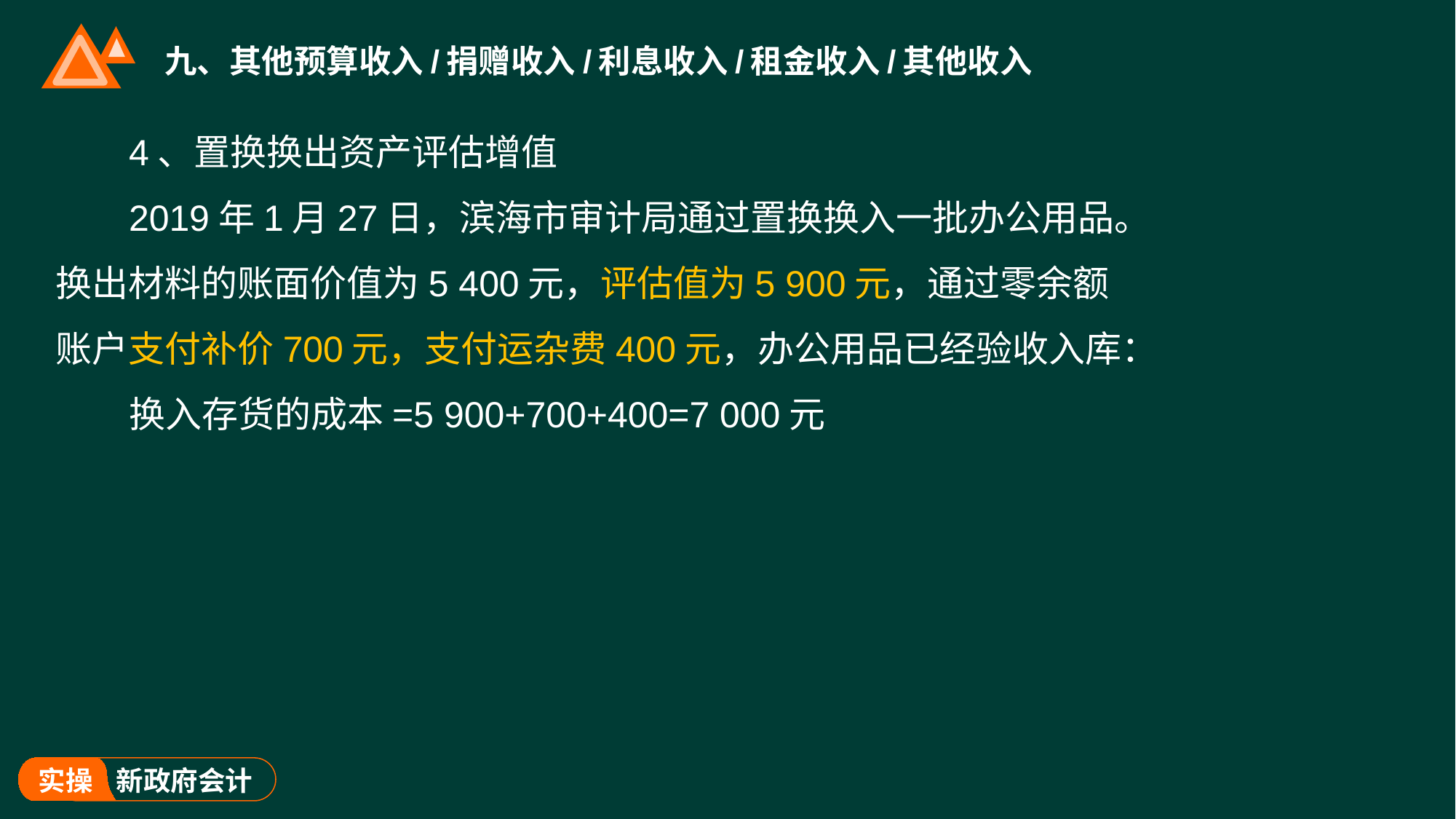

# 九、其他预算收入/捐赠收入/利息收入/租金收入/其他收入
4、置换换出资产评估增值
2019年1月27日，滨海市审计局通过置换换入一批办公用品。换出材料的账面价值为5 400元，评估值为5 900元，通过零余额账户支付补价700元，支付运杂费400元，办公用品已经验收入库：
换入存货的成本=5 900+700+400=7 000元